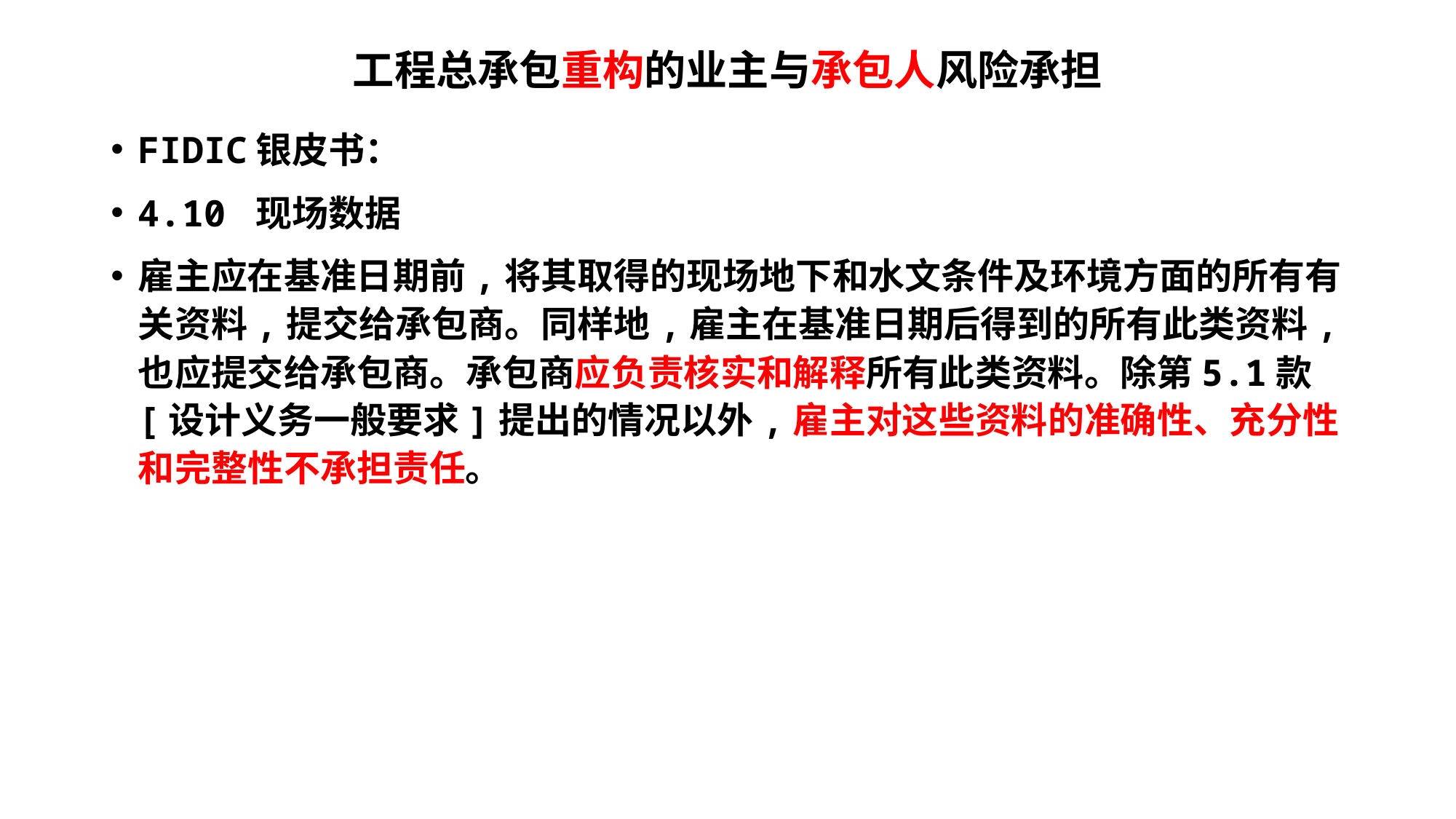

# 工程总承包重构的业主与承包人风险承担
FIDIC银皮书：
4.10 现场数据
雇主应在基准日期前,将其取得的现场地下和水文条件及环境方面的所有有关资料,提交给承包商。同样地,雇主在基准日期后得到的所有此类资料,也应提交给承包商。承包商应负责核实和解释所有此类资料。除第5.1款[设计义务一般要求]提出的情况以外,雇主对这些资料的准确性、充分性和完整性不承担责任。